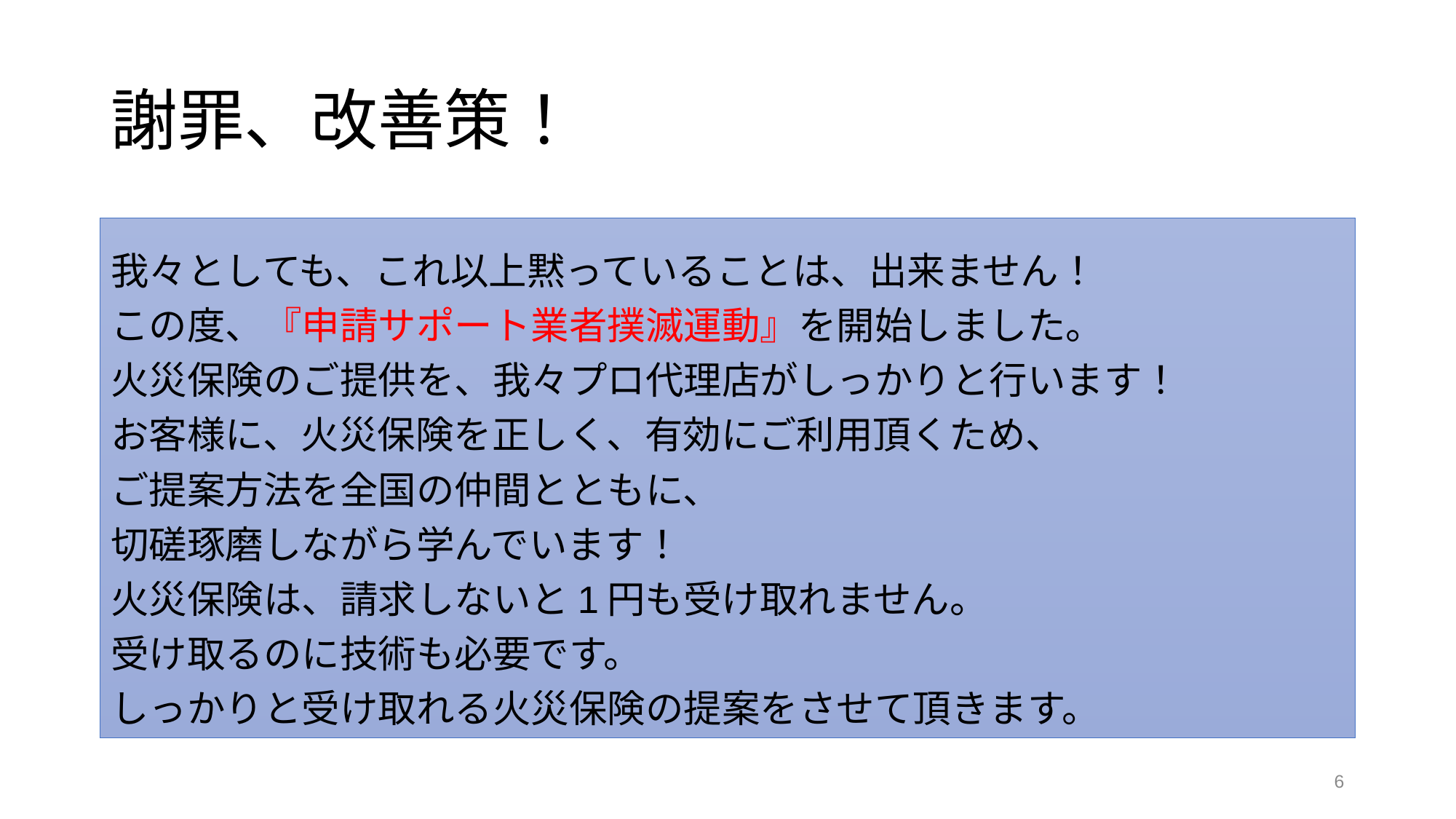

# 謝罪、改善策！

我々としても、これ以上黙っていることは、出来ません！
この度、『申請サポート業者撲滅運動』を開始しました。
火災保険のご提供を、我々プロ代理店がしっかりと行います！
お客様に、火災保険を正しく、有効にご利用頂くため、
ご提案方法を全国の仲間とともに、
切磋琢磨しながら学んでいます！
火災保険は、請求しないと1円も受け取れません。
受け取るのに技術も必要です。
しっかりと受け取れる火災保険の提案をさせて頂きます。
6